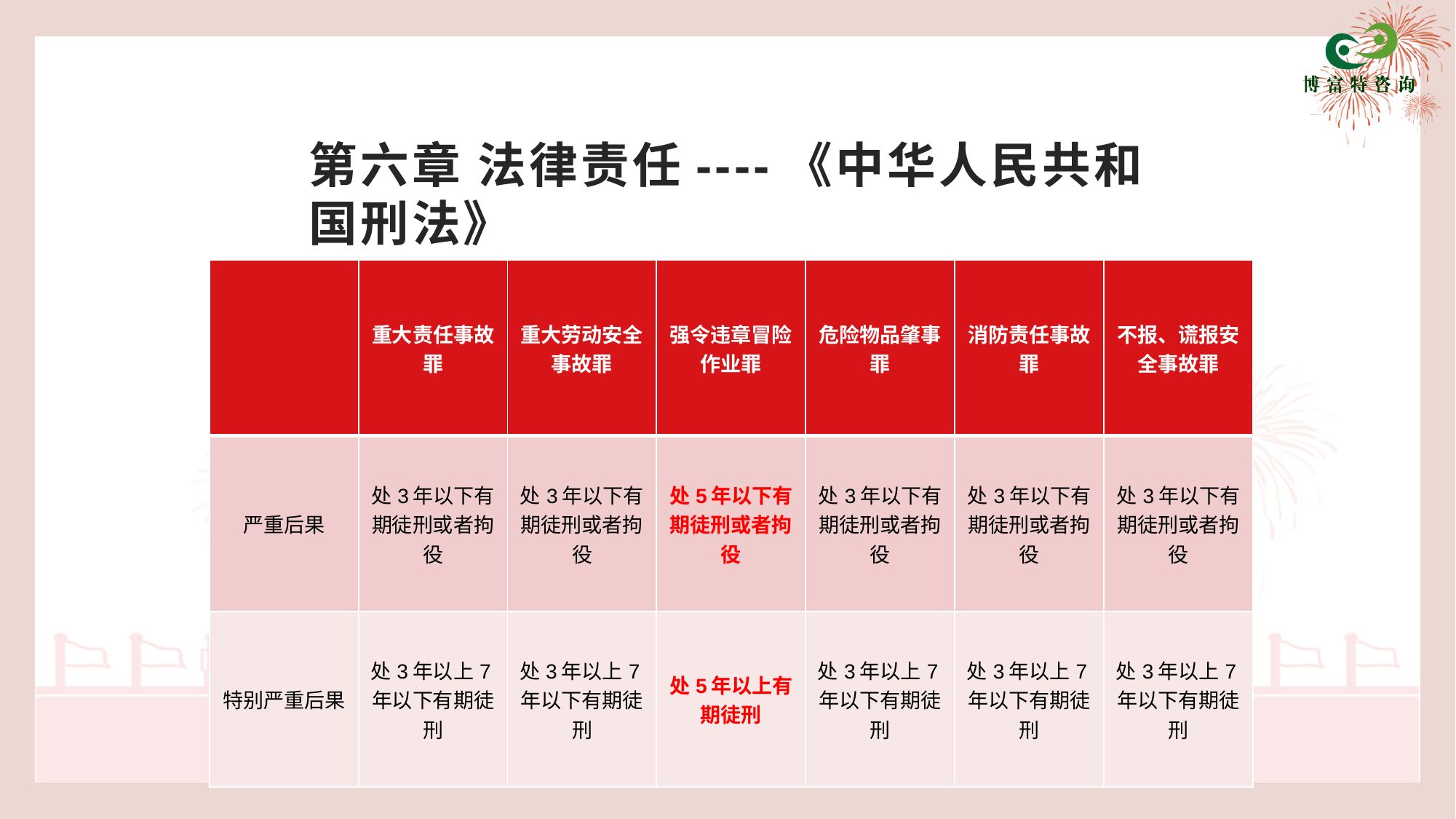

# 第六章 法律责任----《中华人民共和国刑法》
|  | 重大责任事故罪 | 重大劳动安全事故罪 | 强令违章冒险作业罪 | 危险物品肇事罪 | 消防责任事故罪 | 不报、谎报安全事故罪 |
| --- | --- | --- | --- | --- | --- | --- |
| 严重后果 | 处3年以下有期徒刑或者拘役 | 处3年以下有期徒刑或者拘役 | 处5年以下有期徒刑或者拘役 | 处3年以下有期徒刑或者拘役 | 处3年以下有期徒刑或者拘役 | 处3年以下有期徒刑或者拘役 |
| 特别严重后果 | 处3年以上7年以下有期徒刑 | 处3年以上7年以下有期徒刑 | 处5年以上有期徒刑 | 处3年以上7年以下有期徒刑 | 处3年以上7年以下有期徒刑 | 处3年以上7年以下有期徒刑 |
如果您的内容确实非常重要又难以精简，也请使用分段处理，对内容进行简单的梳理和提炼，这样会使逻辑框架相对清晰。为了能让您有更直观的字数感受，并进一步方便使用，我们设置了文本的最大限度，当您输入的文字到这里时，已濒临页面容纳内容的上限，若还有更多内容，请酌情缩小字号，但我们不建议您的文本字号小于14磅，请您务必注意。
如果您的内容确实非常重要又难以精简，也请使用分段处理，对内容进行简单的梳理和提炼，这样会使逻辑框架相对清晰。为了能让您有更直观的字数感受，并进一步方便使用，我们设置了文本的最大限度，当您输入的文字到这里时，已濒临页面容纳内容的上限，若还有更多内容，请酌情缩小字号，但我们不建议您的文本字号小于14磅，请您务必注意。